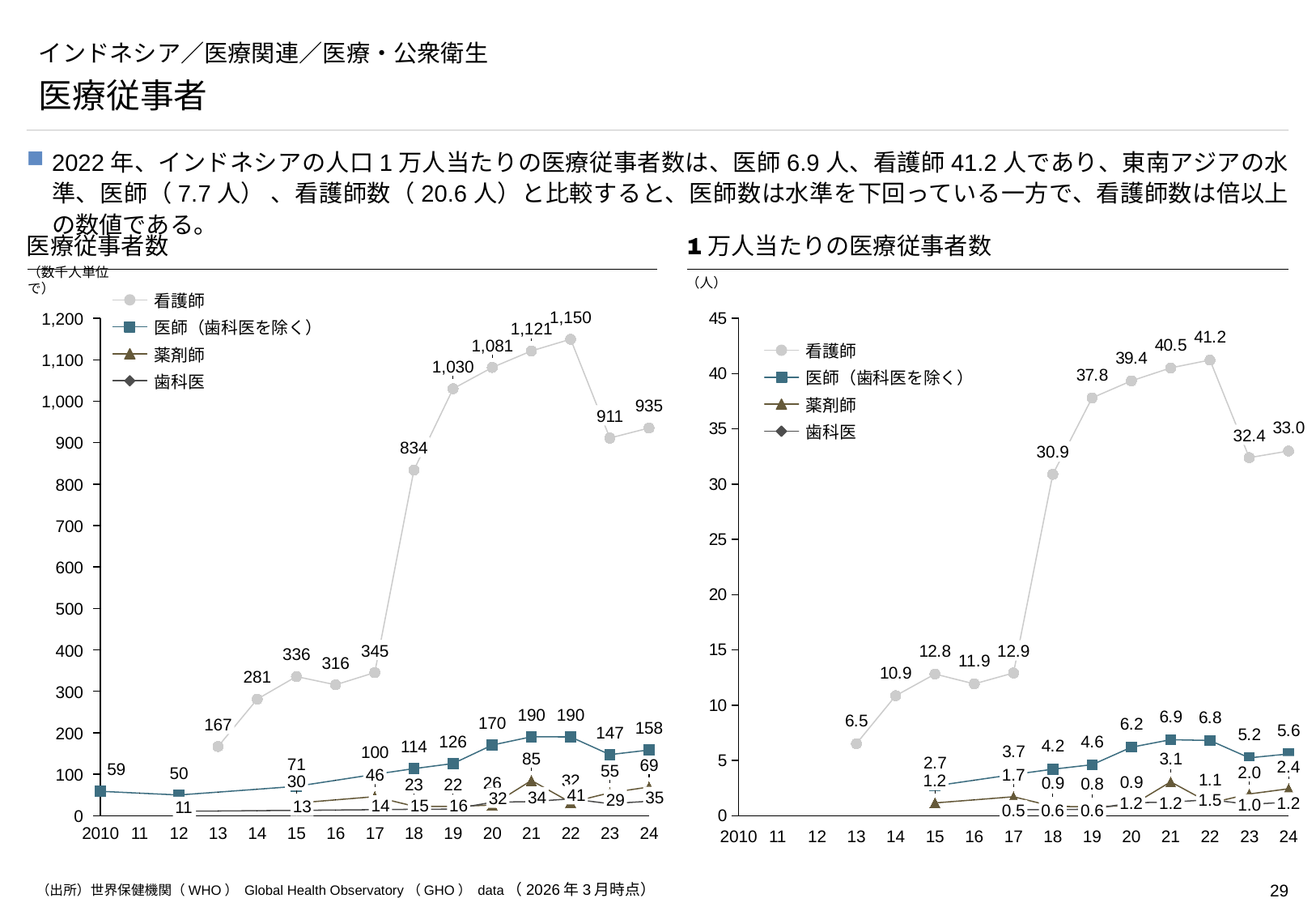

# インドネシア／医療関連／医療・公衆衛生
医療従事者
2022年、インドネシアの人口1万人当たりの医療従事者数は、医師6.9人、看護師41.2人であり、東南アジアの水準、医師（7.7人） 、看護師数（20.6人）と比較すると、医師数は水準を下回っている一方で、看護師数は倍以上の数値である。
医療従事者数
1万人当たりの医療従事者数
（数千人単位で）
（人）

### Chart

| Category |  |  |  |  |
|---|---|---|---|---|
看護師

1,150

### Chart

| Category |  |  |  |  |
|---|---|---|---|---|
1,200
医師（歯科医を除く）
1,121

1,081
看護師
薬剤師

1,100
1,030
医師（歯科医を除く）
歯科医

1,000
薬剤師
935

911
歯科医
32.4

900
834
30.9
800
700
600
500
345
400
12.9
336
316
281
300
190
190
170
167
158
147
200
126
114
100
85
71
69
2.4
59
55
2.0
50
46
1.7
100
32
1.2
30
26
23
22
41
35
34
32
29
1.5
1.2
1.2
1.2
1.0
16
15
14
13
11
0.6
0.6
0.5
0
2010
11
12
13
14
15
16
17
18
19
20
21
22
23
24
2010
11
12
13
14
15
16
17
18
19
20
21
22
23
24
（出所）世界保健機関（WHO） Global Health Observatory（GHO） data（2026年3月時点）